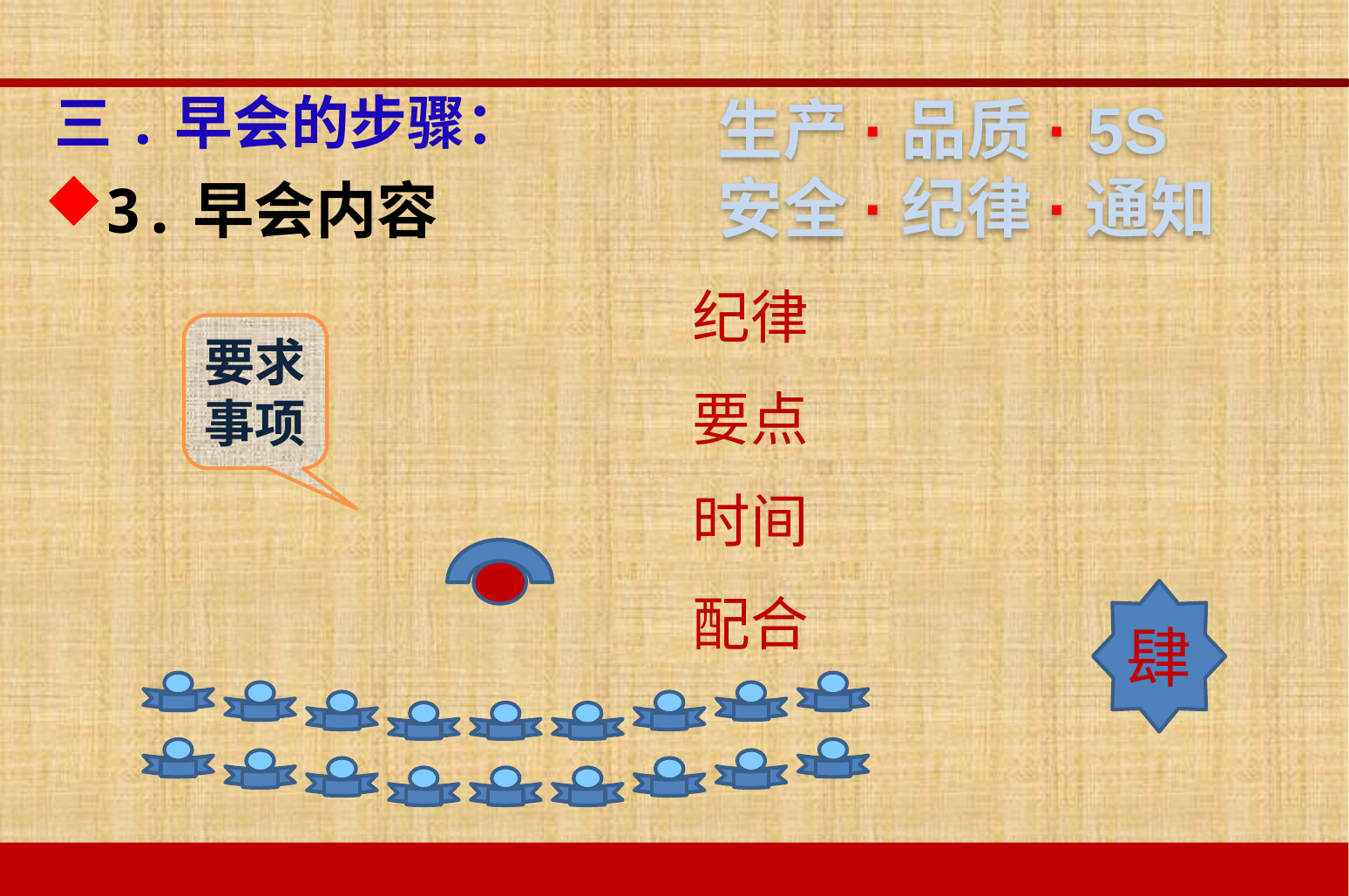

生产·品质· 5S
安全·纪律·通知
# 三.早会的步骤：
3.早会内容
纪律
要求事项
要点
时间

肆
配合